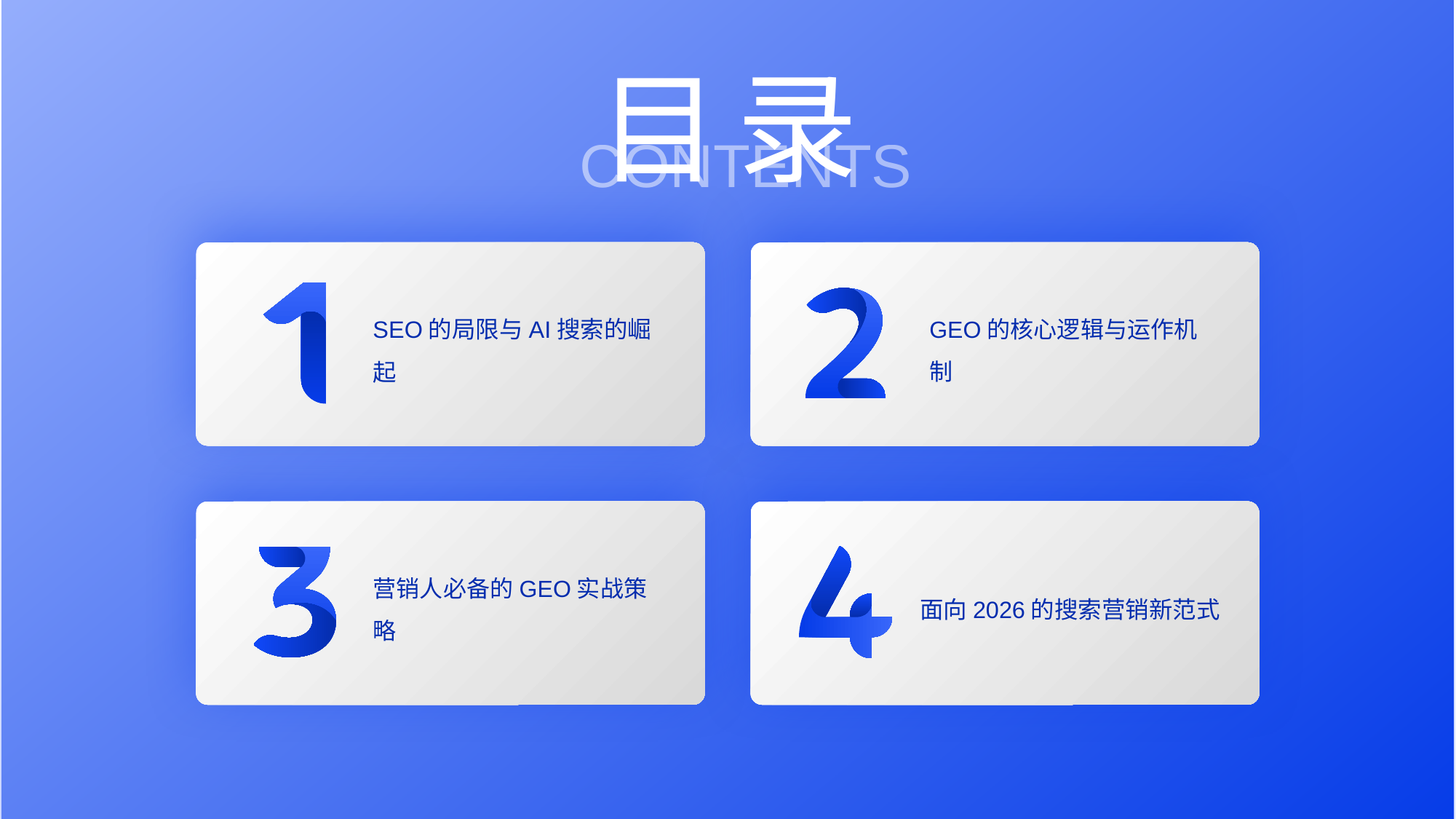

目 录
CONTENTS

SEO的局限与AI搜索的崛起
GEO的核心逻辑与运作机制

营销人必备的GEO实战策略
面向2026的搜索营销新范式